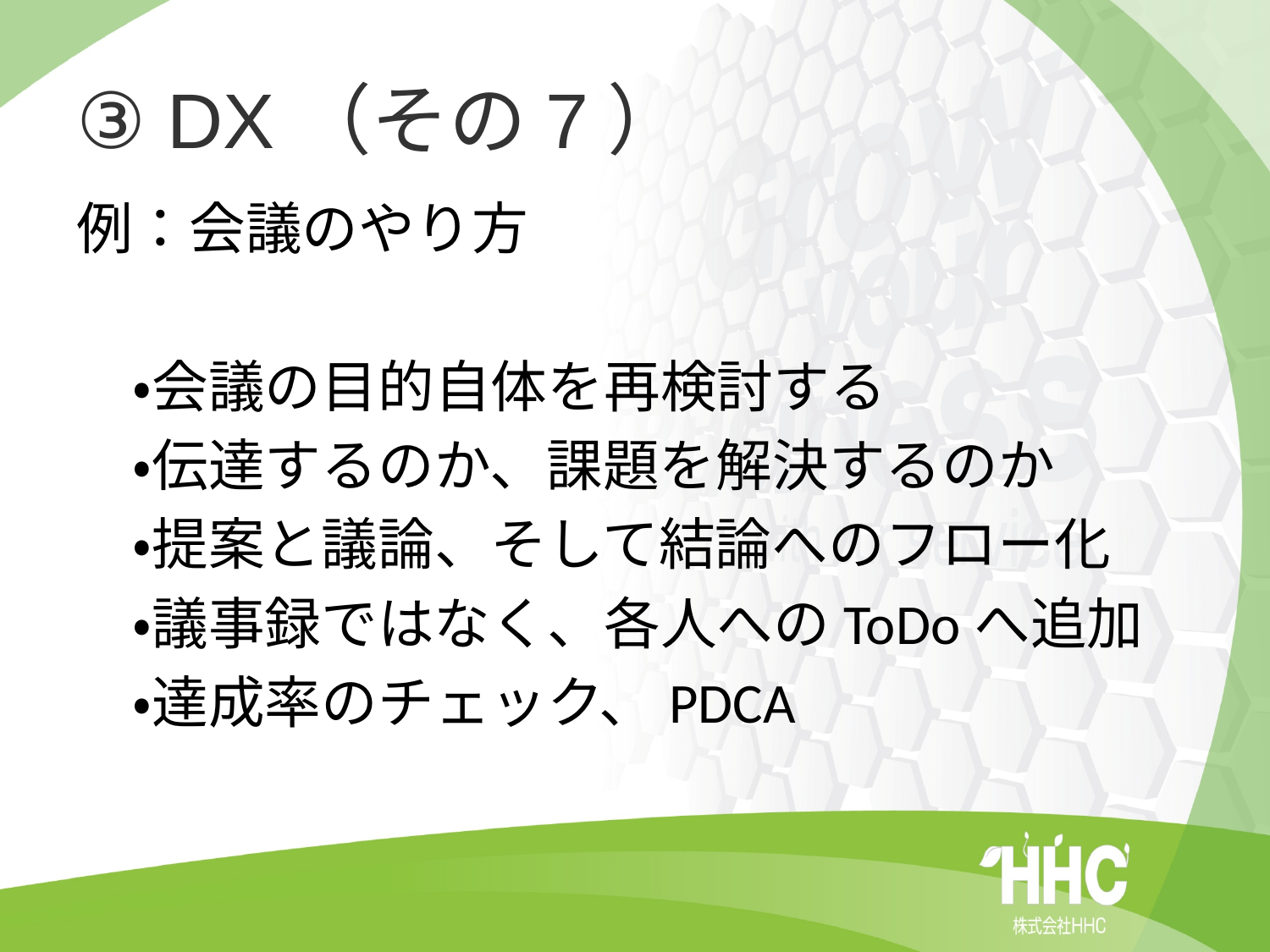

# ③ DX（その7）
例：会議のやり方

　・会議の目的自体を再検討する
　・伝達するのか、課題を解決するのか
　・提案と議論、そして結論へのフロー化
　・議事録ではなく、各人へのToDoへ追加
　・達成率のチェック、PDCA